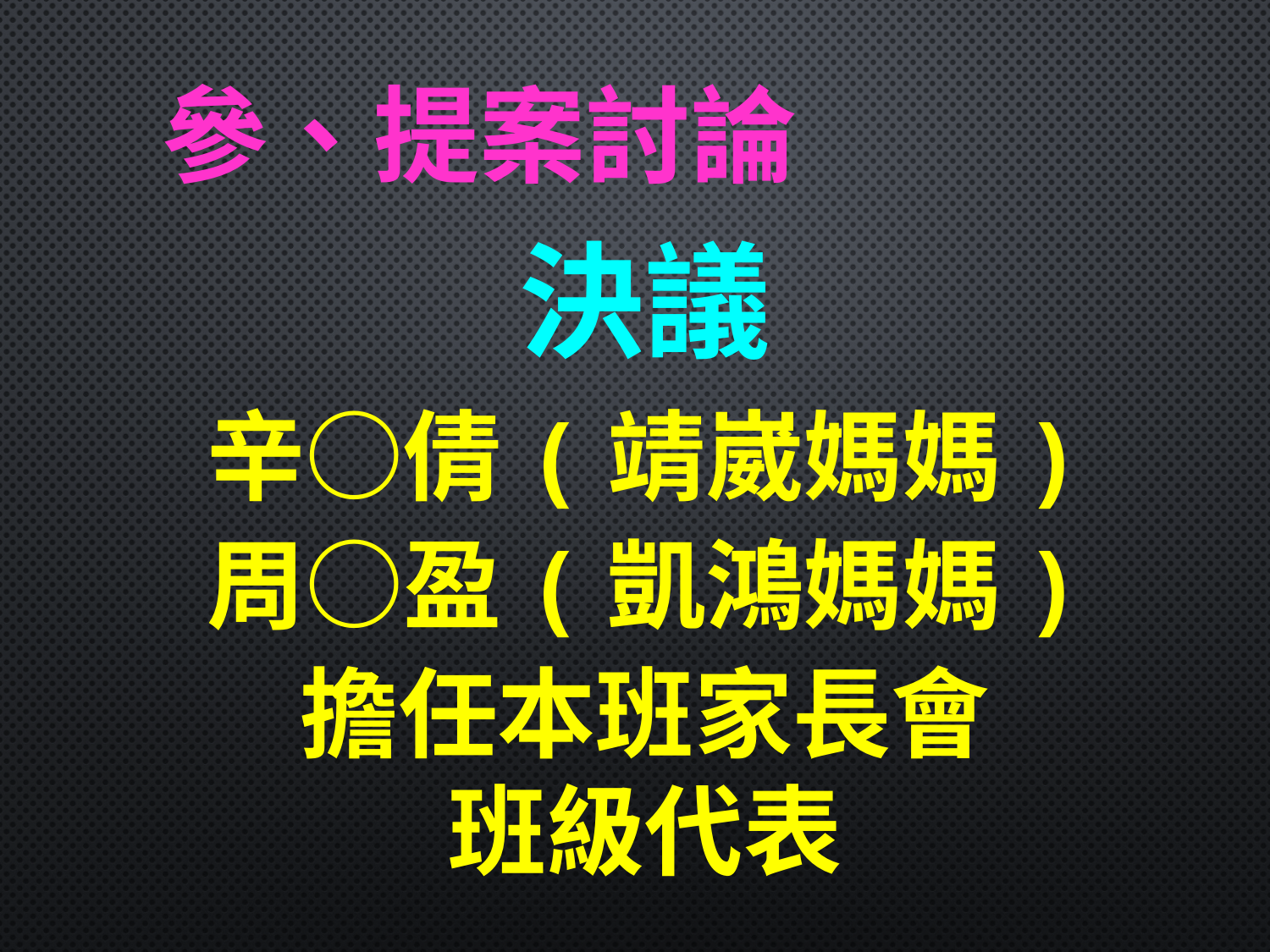

# 參、提案討論
決議
辛○倩(靖崴媽媽)
周○盈(凱鴻媽媽)
擔任本班家長會
班級代表